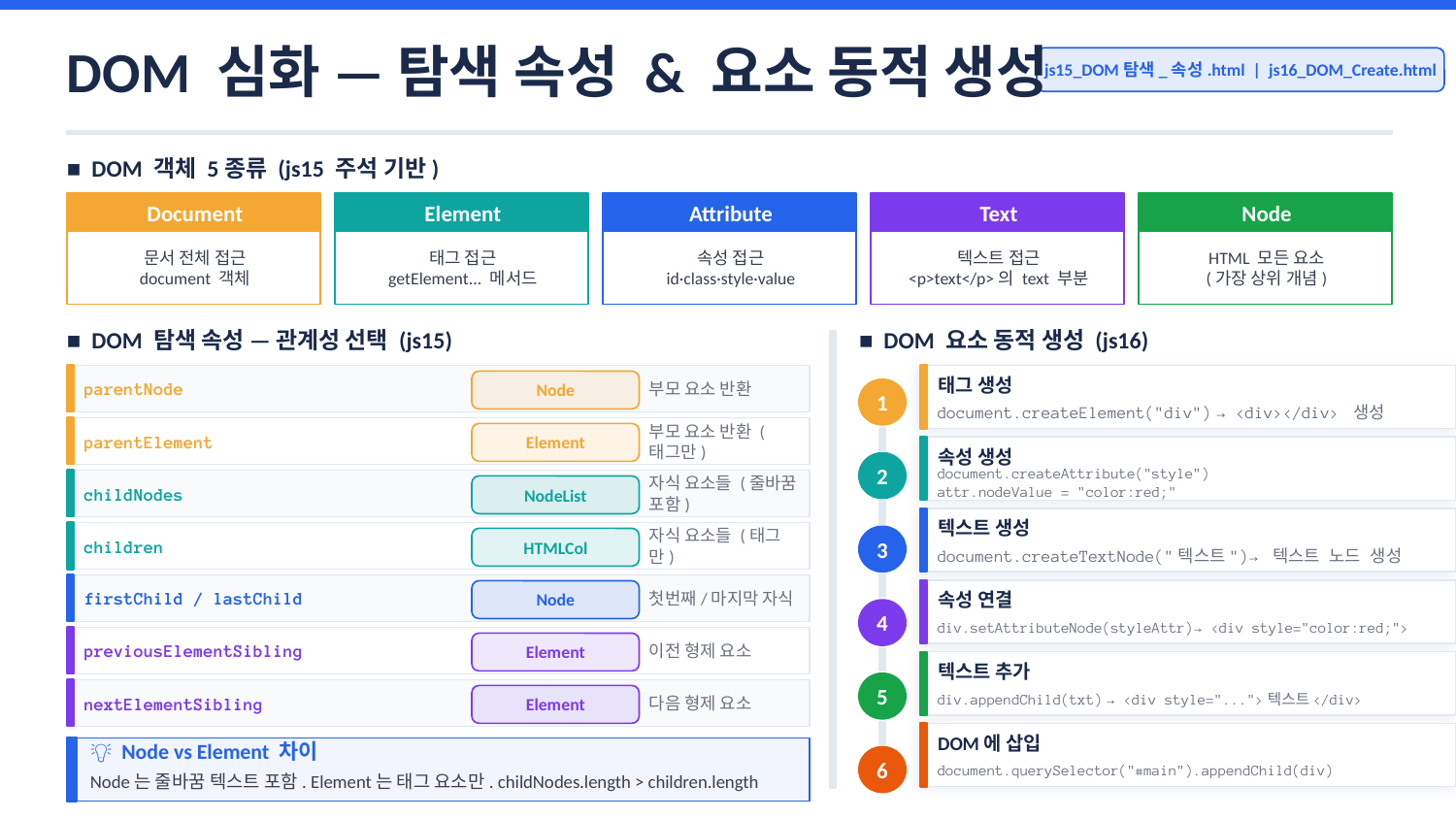

DOM 심화 — 탐색 속성 & 요소 동적 생성

js15_DOM탐색_속성.html  |  js16_DOM_Create.html

■  DOM 객체 5종류 (js15 주석 기반)

Document
Element
Attribute
Text
Node
문서 전체 접근
document 객체
태그 접근
getElement... 메서드
속성 접근
id·class·style·value
텍스트 접근
<p>text</p>의 text 부분
HTML 모든 요소
(가장 상위 개념)
■  DOM 탐색 속성 — 관계성 선택 (js15)
■  DOM 요소 동적 생성 (js16)

parentNode
부모 요소 반환

태그 생성

Node

1
document.createElement("div") → <div></div> 생성

parentElement
부모 요소 반환 (태그만)

Element

속성 생성

2
document.createAttribute("style")
attr.nodeValue = "color:red;"

childNodes
자식 요소들 (줄바꿈 포함)

NodeList

텍스트 생성

children
자식 요소들 (태그만)

3

HTMLCol
document.createTextNode("텍스트")→ 텍스트 노드 생성

firstChild / lastChild
첫번째/마지막 자식

Node
속성 연결

4
div.setAttributeNode(styleAttr)→ <div style="color:red;">

previousElementSibling
이전 형제 요소

Element

텍스트 추가

5

nextElementSibling
다음 형제 요소
div.appendChild(txt) → <div style="...">텍스트</div>

Element

DOM에 삽입
💡  Node vs Element 차이

6
document.querySelector("#main").appendChild(div)
Node는 줄바꿈 텍스트 포함. Element는 태그 요소만. childNodes.length > children.length